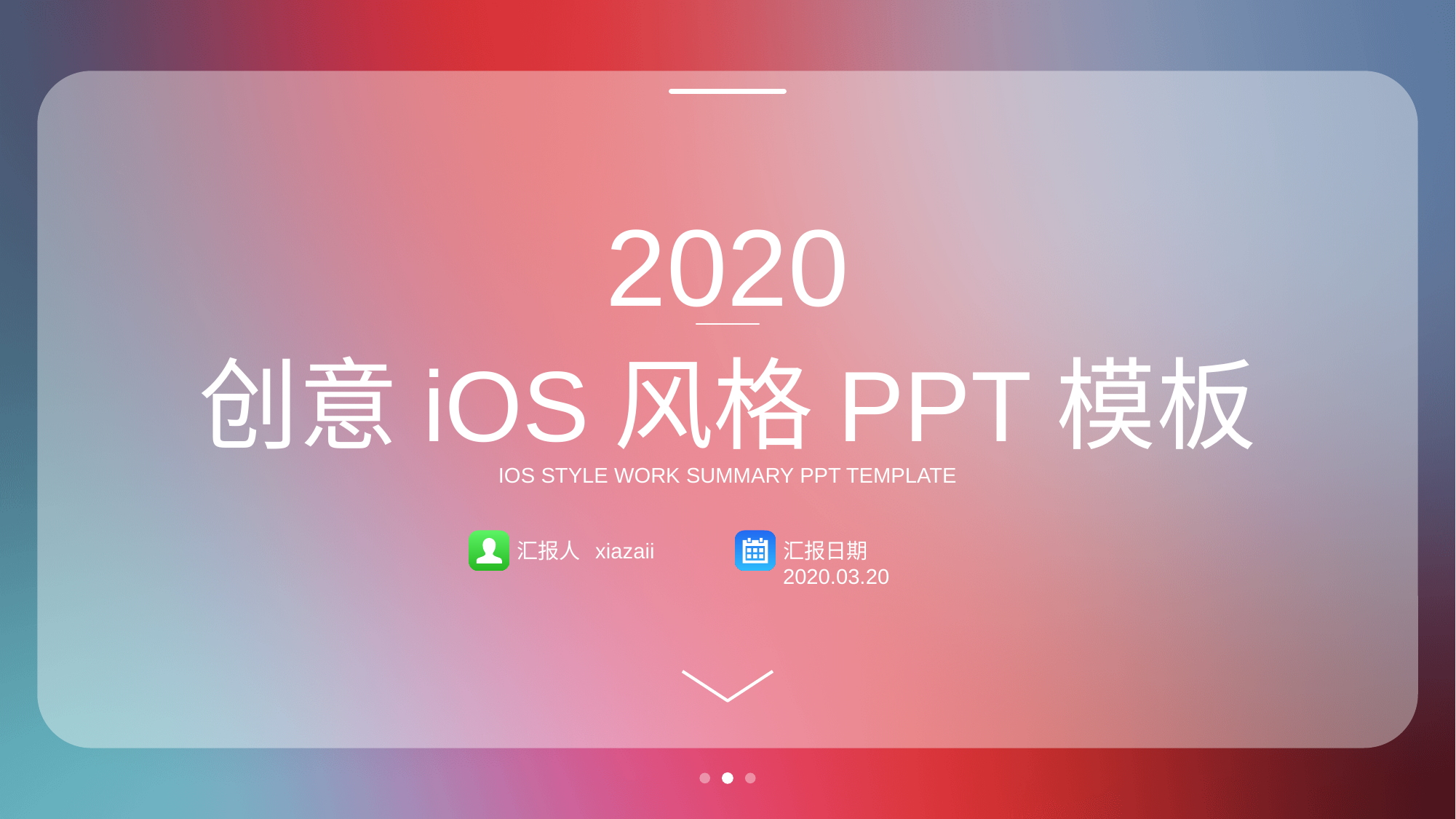

2020
创意iOS风格PPT模板
IOS STYLE WORK SUMMARY PPT TEMPLATE

汇报人  xiazaii

汇报日期  2020.03.20